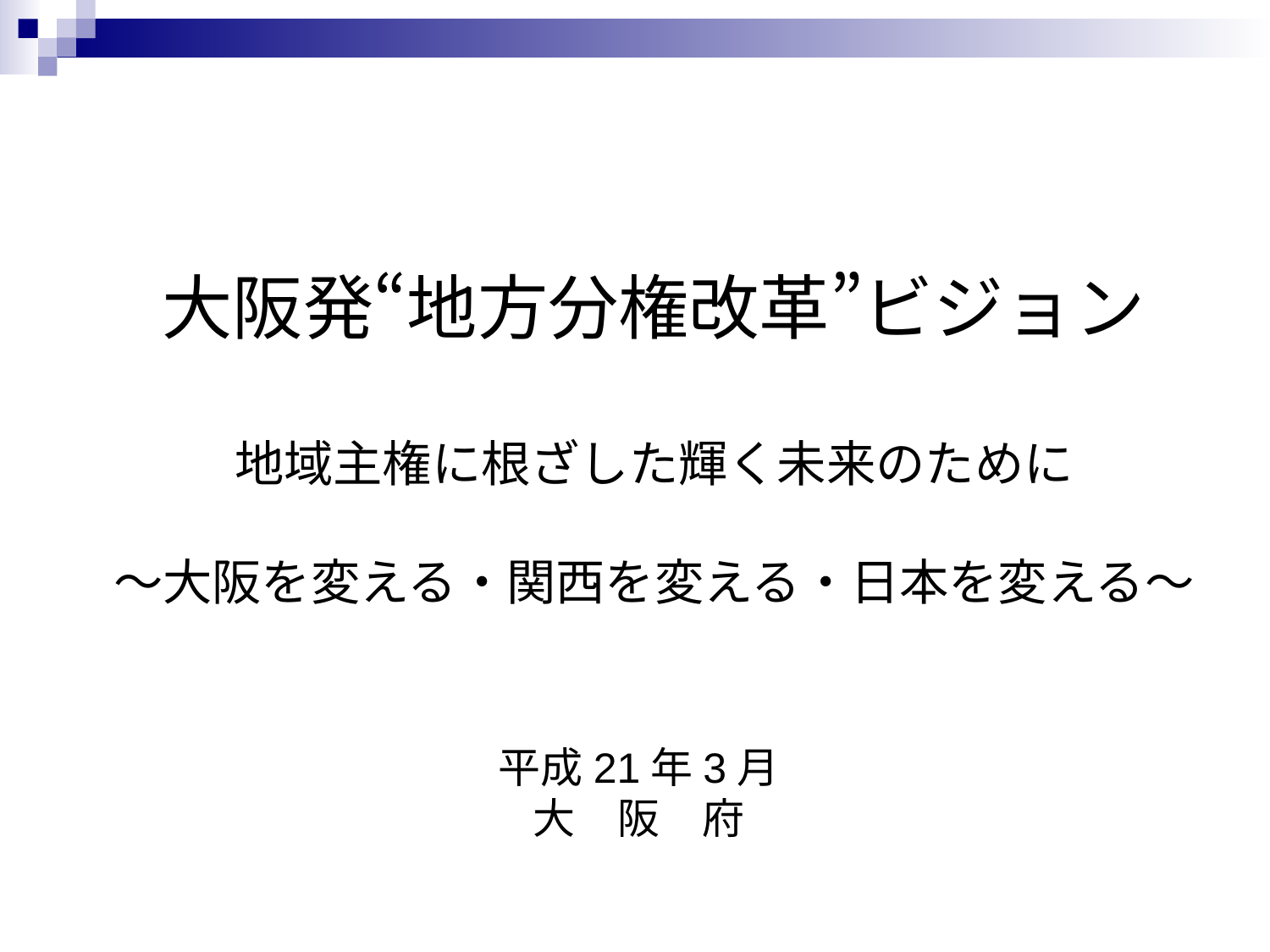

# 大阪発“地方分権改革”ビジョン 地域主権に根ざした輝く未来のために ～大阪を変える・関西を変える・日本を変える～
平成21年3月
大　阪　府